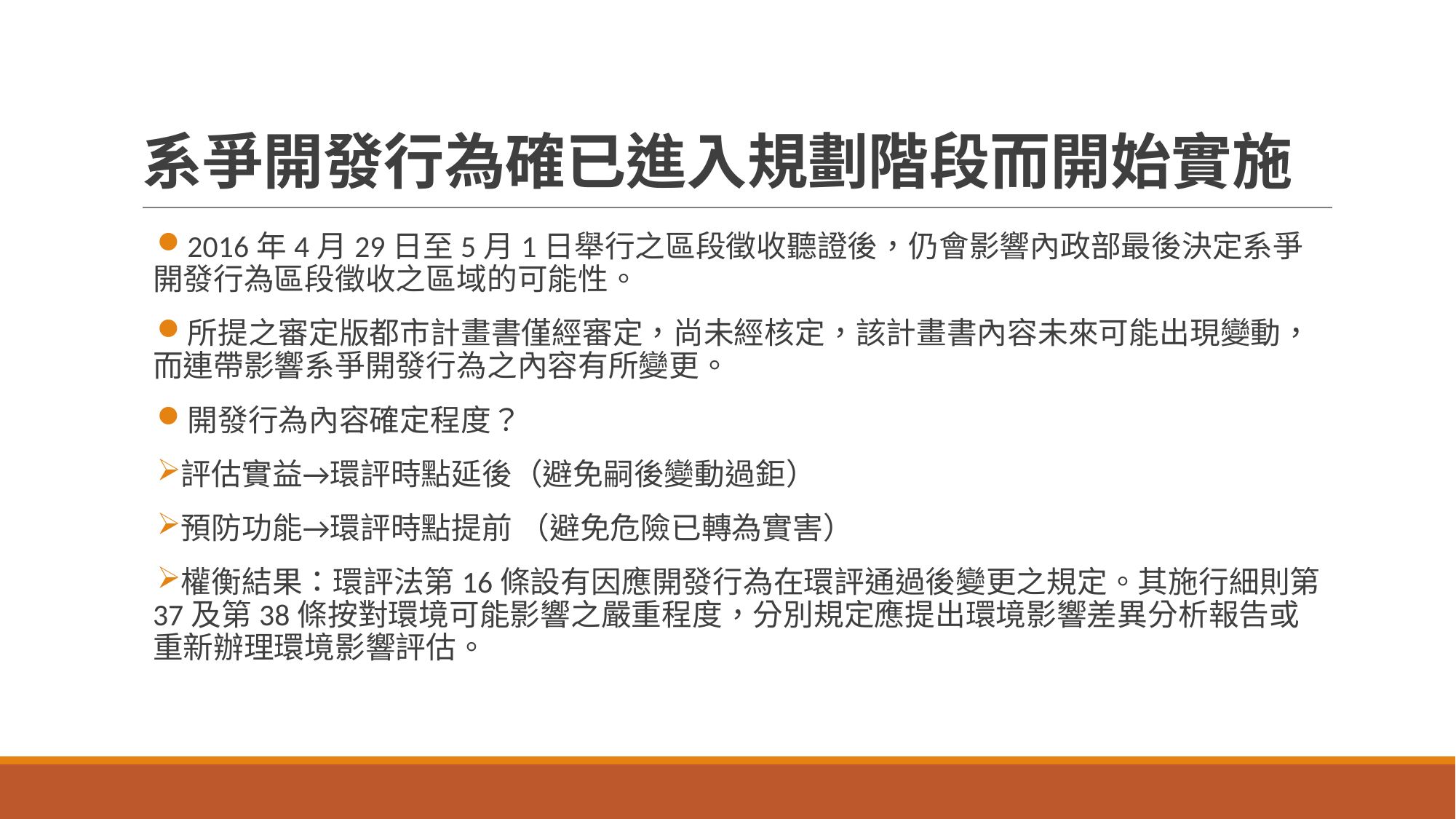

# 系爭開發行為確已進入規劃階段而開始實施
2016年4月29日至5月1日舉行之區段徵收聽證後，仍會影響內政部最後決定系爭開發行為區段徵收之區域的可能性。
所提之審定版都市計畫書僅經審定，尚未經核定，該計畫書內容未來可能出現變動，而連帶影響系爭開發行為之內容有所變更。
開發行為內容確定程度？
評估實益→環評時點延後（避免嗣後變動過鉅）
預防功能→環評時點提前 （避免危險已轉為實害）
權衡結果：環評法第16條設有因應開發行為在環評通過後變更之規定。其施行細則第37及第38條按對環境可能影響之嚴重程度，分別規定應提出環境影響差異分析報告或重新辦理環境影響評估。